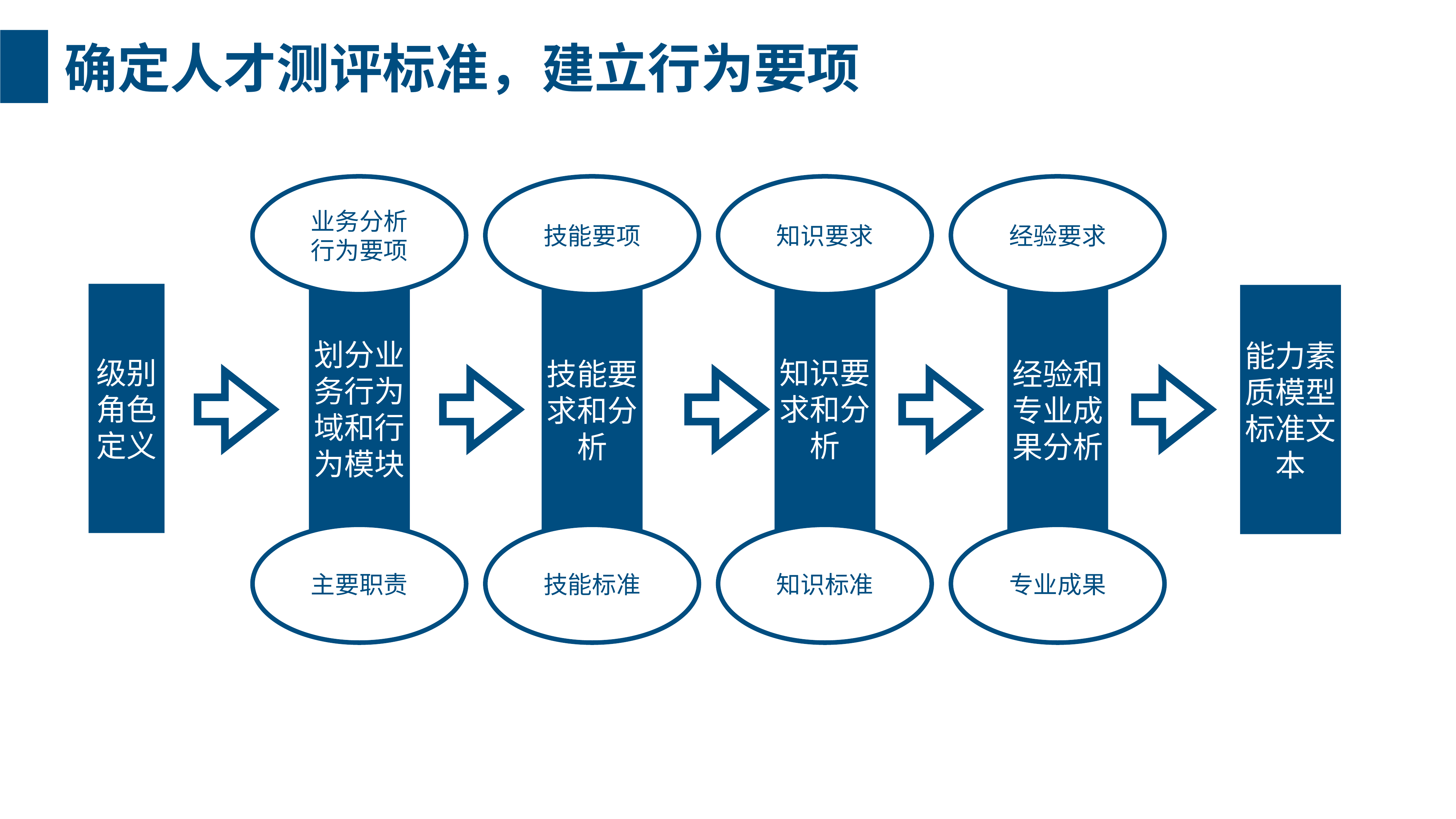

确定人才测评标准，建立行为要项

业务分析
行为要项
技能要项
知识要求
经验要求
级别角色定义
划分业务行为域和行为模块
知识要求和分析
技能要求和分析
经验和专业成果分析
能力素质模型标准文本

主要职责
技能标准
知识标准
专业成果